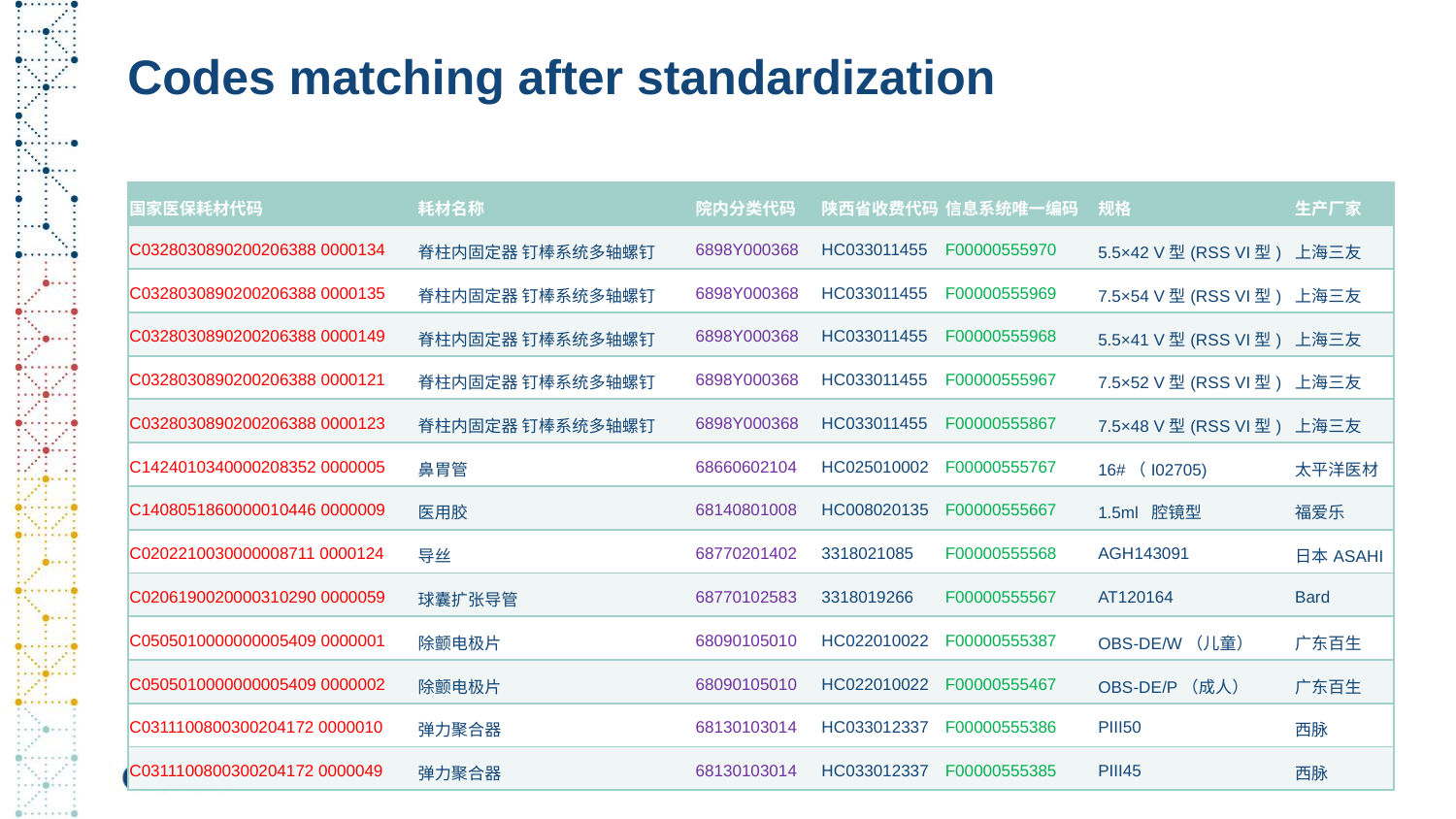

# Codes matching after standardization
| 国家医保耗材代码 | 耗材名称 | 院内分类代码 | 陕西省收费代码 | 信息系统唯一编码 | 规格 | 生产厂家 |
| --- | --- | --- | --- | --- | --- | --- |
| C0328030890200206388 0000134 | 脊柱内固定器 钉棒系统多轴螺钉 | 6898Y000368 | HC033011455 | F00000555970 | 5.5×42 V型(RSS VI型) | 上海三友 |
| C0328030890200206388 0000135 | 脊柱内固定器 钉棒系统多轴螺钉 | 6898Y000368 | HC033011455 | F00000555969 | 7.5×54 V型(RSS VI型) | 上海三友 |
| C0328030890200206388 0000149 | 脊柱内固定器 钉棒系统多轴螺钉 | 6898Y000368 | HC033011455 | F00000555968 | 5.5×41 V型(RSS VI型) | 上海三友 |
| C0328030890200206388 0000121 | 脊柱内固定器 钉棒系统多轴螺钉 | 6898Y000368 | HC033011455 | F00000555967 | 7.5×52 V型(RSS VI型) | 上海三友 |
| C0328030890200206388 0000123 | 脊柱内固定器 钉棒系统多轴螺钉 | 6898Y000368 | HC033011455 | F00000555867 | 7.5×48 V型(RSS VI型) | 上海三友 |
| C1424010340000208352 0000005 | 鼻胃管 | 68660602104 | HC025010002 | F00000555767 | 16#（I02705) | 太平洋医材 |
| C1408051860000010446 0000009 | 医用胶 | 68140801008 | HC008020135 | F00000555667 | 1.5ml 腔镜型 | 福爱乐 |
| C0202210030000008711 0000124 | 导丝 | 68770201402 | 3318021085 | F00000555568 | AGH143091 | 日本ASAHI |
| C0206190020000310290 0000059 | 球囊扩张导管 | 68770102583 | 3318019266 | F00000555567 | AT120164 | Bard |
| C0505010000000005409 0000001 | 除颤电极片 | 68090105010 | HC022010022 | F00000555387 | OBS-DE/W（儿童） | 广东百生 |
| C0505010000000005409 0000002 | 除颤电极片 | 68090105010 | HC022010022 | F00000555467 | OBS-DE/P（成人） | 广东百生 |
| C0311100800300204172 0000010 | 弹力聚合器 | 68130103014 | HC033012337 | F00000555386 | PIII50 | 西脉 |
| C0311100800300204172 0000049 | 弹力聚合器 | 68130103014 | HC033012337 | F00000555385 | PIII45 | 西脉 |